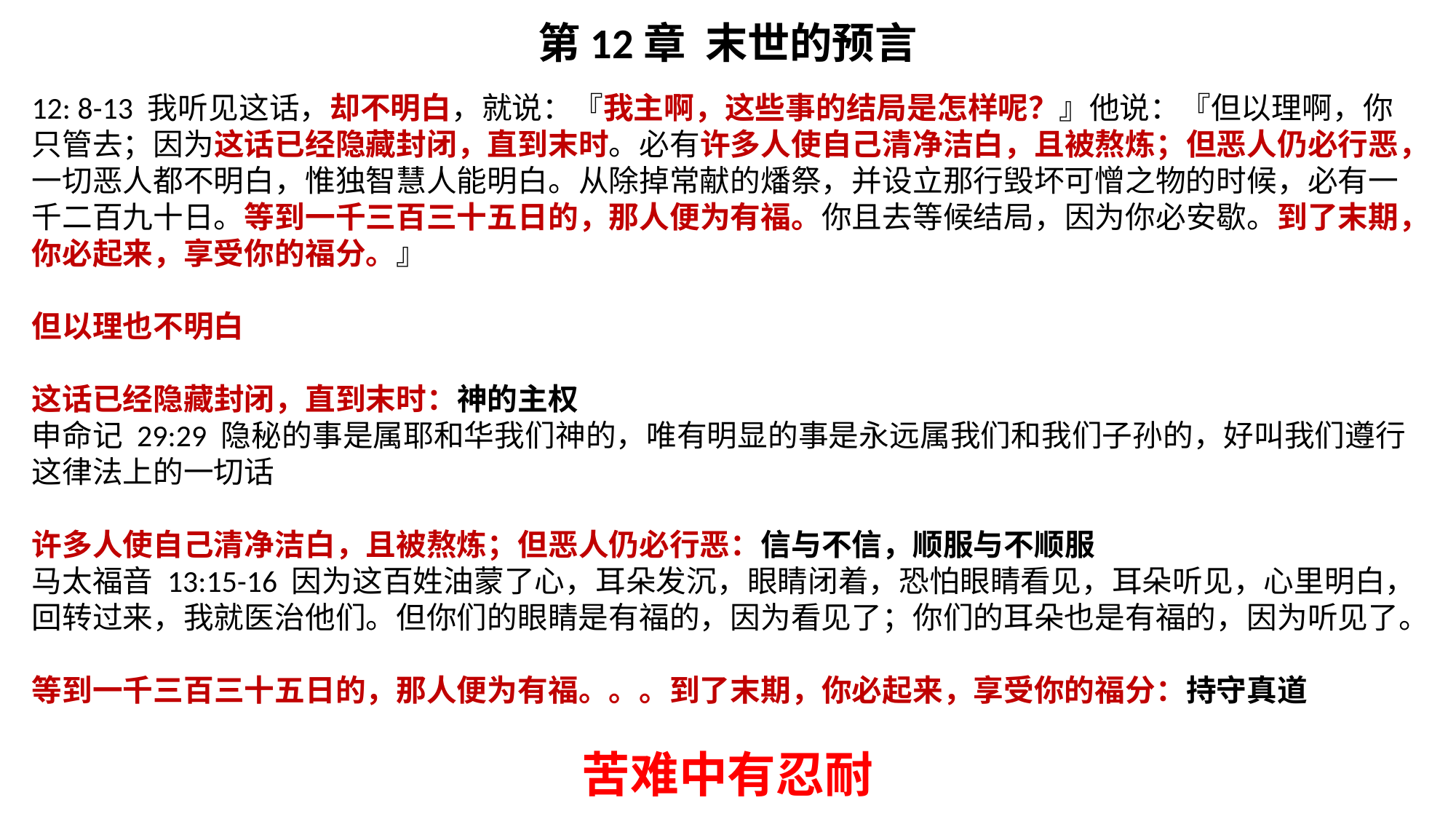

第12章  末世的预言

12: 8-13 我听见这话，却不明白，就说：『我主啊，这些事的结局是怎样呢？』他说：『但以理啊，你只管去；因为这话已经隐藏封闭，直到末时。必有许多人使自己清净洁白，且被熬炼；但恶人仍必行恶，一切恶人都不明白，惟独智慧人能明白。从除掉常献的燔祭，并设立那行毁坏可憎之物的时候，必有一千二百九十日。等到一千三百三十五日的，那人便为有福。你且去等候结局，因为你必安歇。到了末期，你必起来，享受你的福分。』

但以理也不明白

这话已经隐藏封闭，直到末时：神的主权
申命记 29:29 隐秘的事是属耶和华我们神的，唯有明显的事是永远属我们和我们子孙的，好叫我们遵行这律法上的一切话

许多人使自己清净洁白，且被熬炼；但恶人仍必行恶：信与不信，顺服与不顺服
马太福音 13:15-16 因为这百姓油蒙了心，耳朵发沉，眼睛闭着，恐怕眼睛看见，耳朵听见，心里明白，回转过来，我就医治他们。但你们的眼睛是有福的，因为看见了；你们的耳朵也是有福的，因为听见了。

等到一千三百三十五日的，那人便为有福。。。到了末期，你必起来，享受你的福分：持守真道

苦难中有忍耐